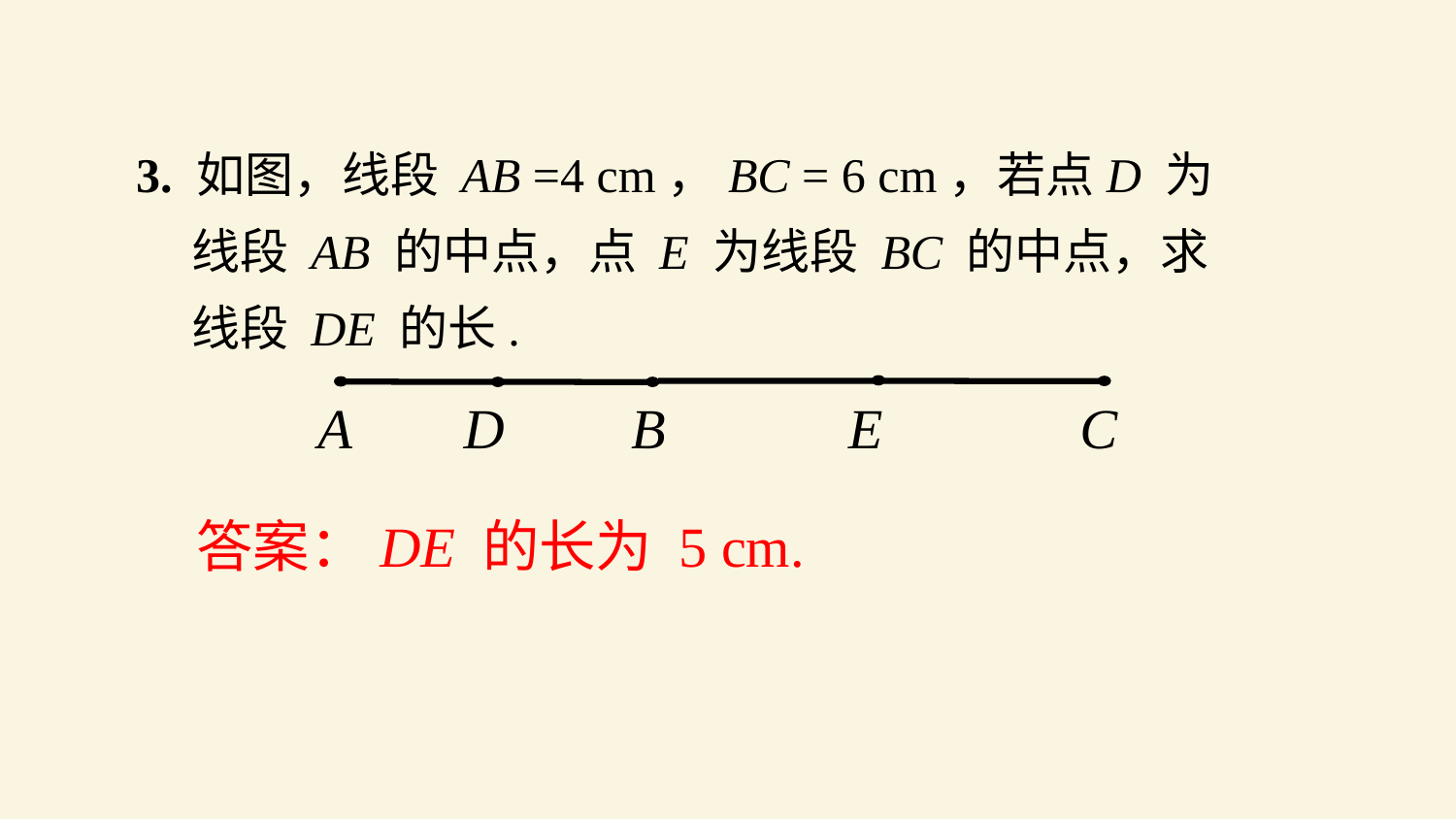

3. 如图，线段 AB =4 cm，BC = 6 cm，若点D 为
    线段 AB 的中点，点 E 为线段 BC 的中点，求
    线段 DE 的长.

A        D         B             E              C
答案：DE 的长为 5 cm.